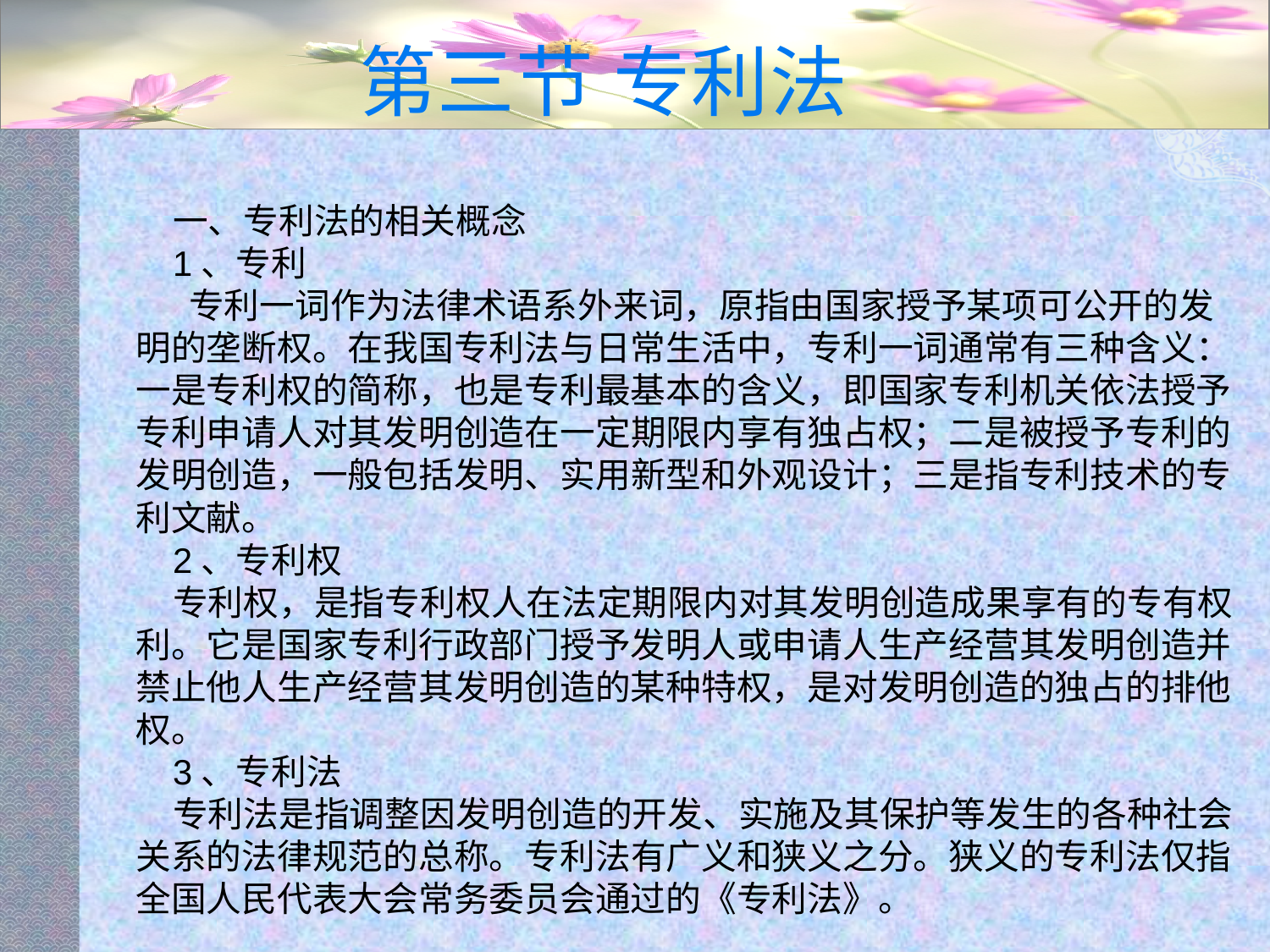

# 第三节 专利法
一、专利法的相关概念
1、专利
 专利一词作为法律术语系外来词，原指由国家授予某项可公开的发明的垄断权。在我国专利法与日常生活中，专利一词通常有三种含义：一是专利权的简称，也是专利最基本的含义，即国家专利机关依法授予专利申请人对其发明创造在一定期限内享有独占权；二是被授予专利的发明创造，一般包括发明、实用新型和外观设计；三是指专利技术的专利文献。
2、专利权
专利权，是指专利权人在法定期限内对其发明创造成果享有的专有权利。它是国家专利行政部门授予发明人或申请人生产经营其发明创造并禁止他人生产经营其发明创造的某种特权，是对发明创造的独占的排他权。
3、专利法
专利法是指调整因发明创造的开发、实施及其保护等发生的各种社会关系的法律规范的总称。专利法有广义和狭义之分。狭义的专利法仅指全国人民代表大会常务委员会通过的《专利法》。